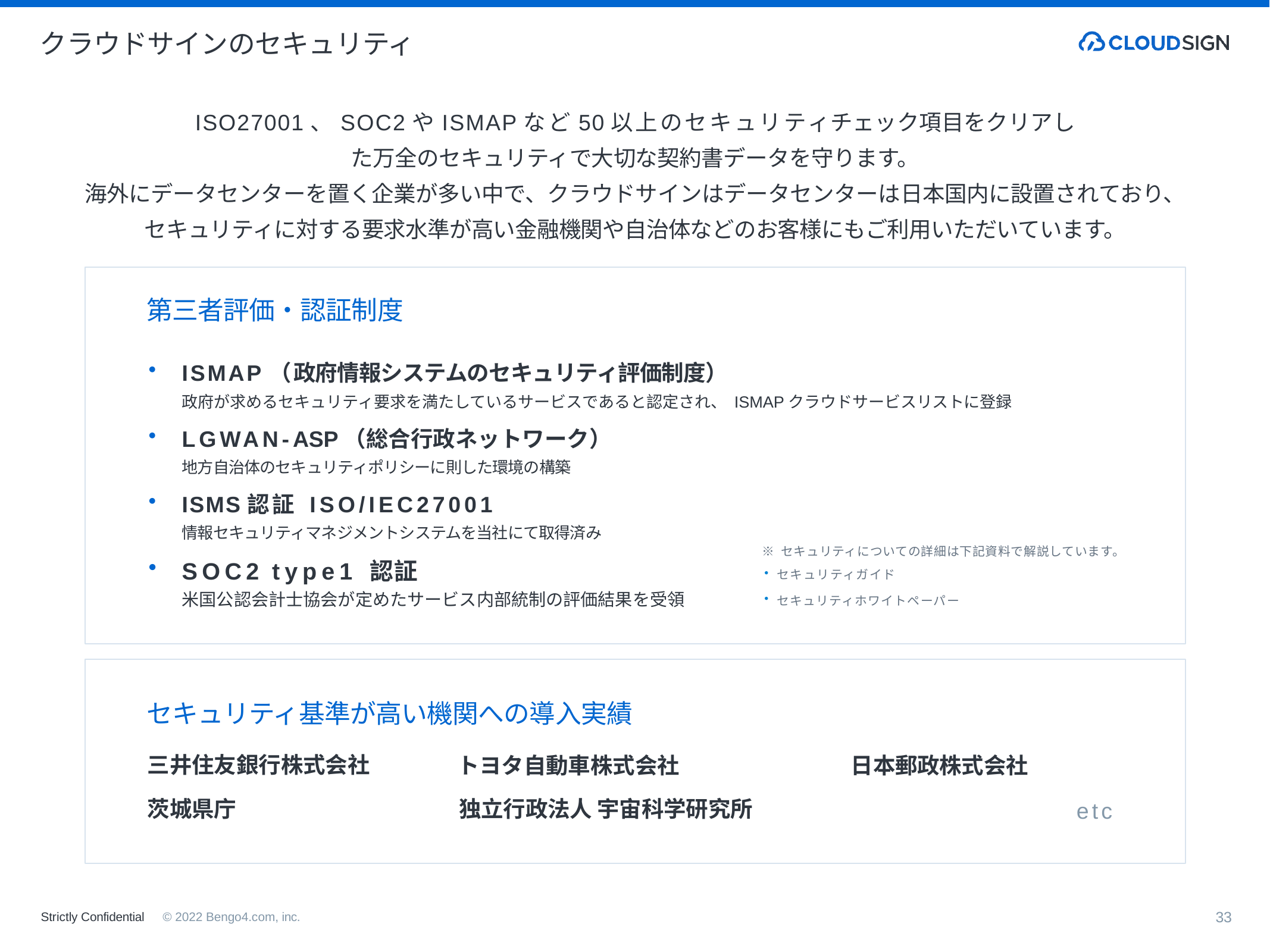

# クラウドサインのセキュリティ
ISO27001、SOC2やISMAPなど50以上のセキュリティチェック項目をクリアした万全のセキュリティで大切な契約書データを守ります。
海外にデータセンターを置く企業が多い中で、クラウドサインはデータセンターは日本国内に設置されており、
セキュリティに対する要求水準が高い金融機関や自治体などのお客様にもご利用いただいています。

第三者評価・認証制度
ISMAP（政府情報システムのセキュリティ評価制度）
政府が求めるセキュリティ要求を満たしているサービスであると認定され、 ISMAPクラウドサービスリストに登録
LGWAN-ASP（総合行政ネットワーク）
地方自治体のセキュリティポリシーに則した環境の構築
ISMS認証 ISO/IEC27001
情報セキュリティマネジメントシステムを当社にて取得済み
※ セキュリティについての詳細は下記資料で解説しています。
SOC2 type1 認証
米国公認会計士協会が定めたサービス内部統制の評価結果を受領
セキュリティガイド
セキュリティホワイトペーパー

セキュリティ基準が高い機関への導入実績
三井住友銀行株式会社
茨城県庁
トヨタ自動車株式会社
独立行政法人 宇宙科学研究所
日本郵政株式会社
etc
33
Strictly Confidential　© 2022 Bengo4.com, inc.